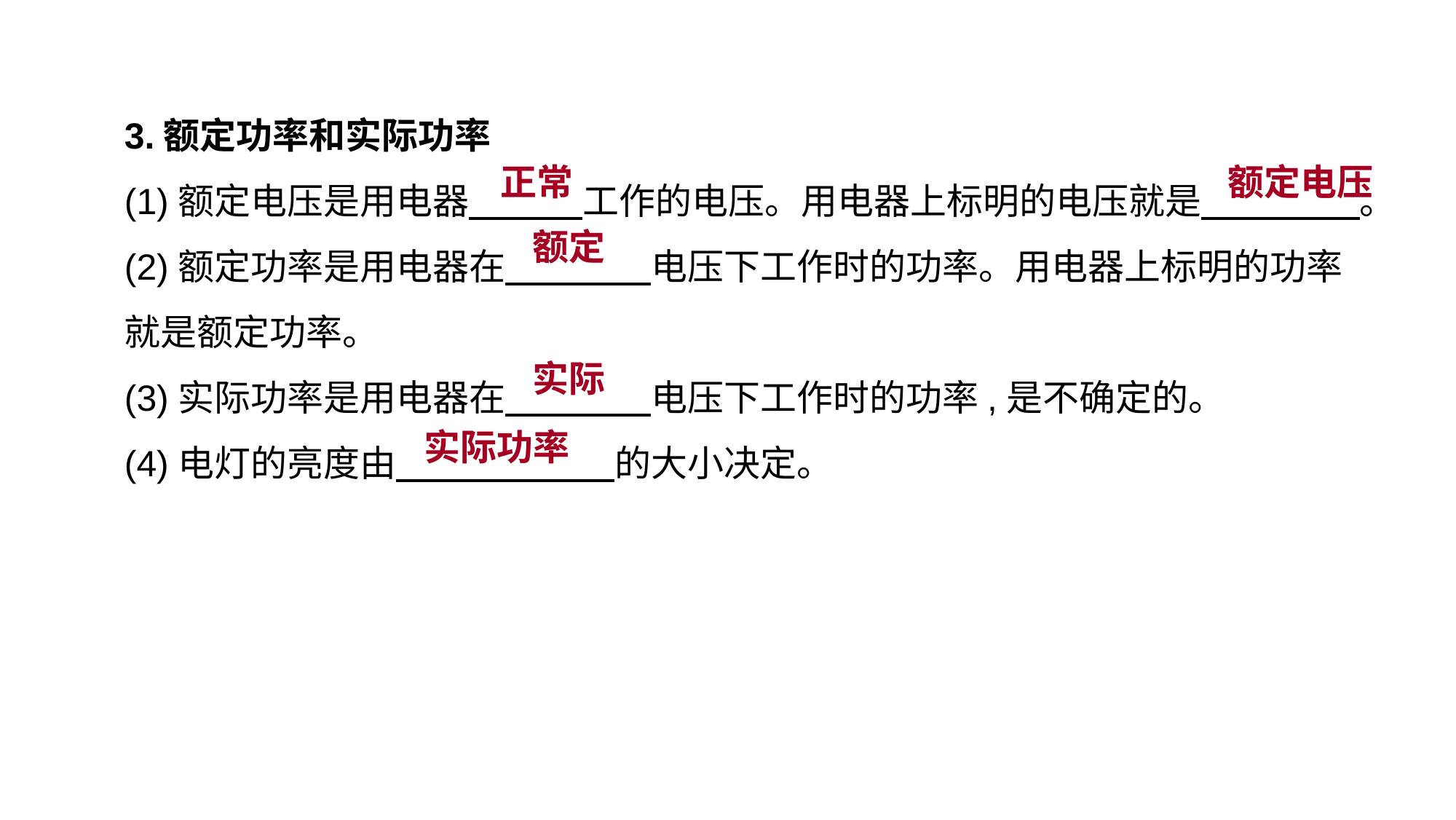

3.额定功率和实际功率
(1)额定电压是用电器　     　工作的电压。用电器上标明的电压就是　　      　。
(2)额定功率是用电器在　　　　电压下工作时的功率。用电器上标明的功率
就是额定功率。
(3)实际功率是用电器在　　　　电压下工作时的功率,是不确定的。
(4)电灯的亮度由　　　　　　的大小决定。
正常
额定电压
额定
实际
实际功率